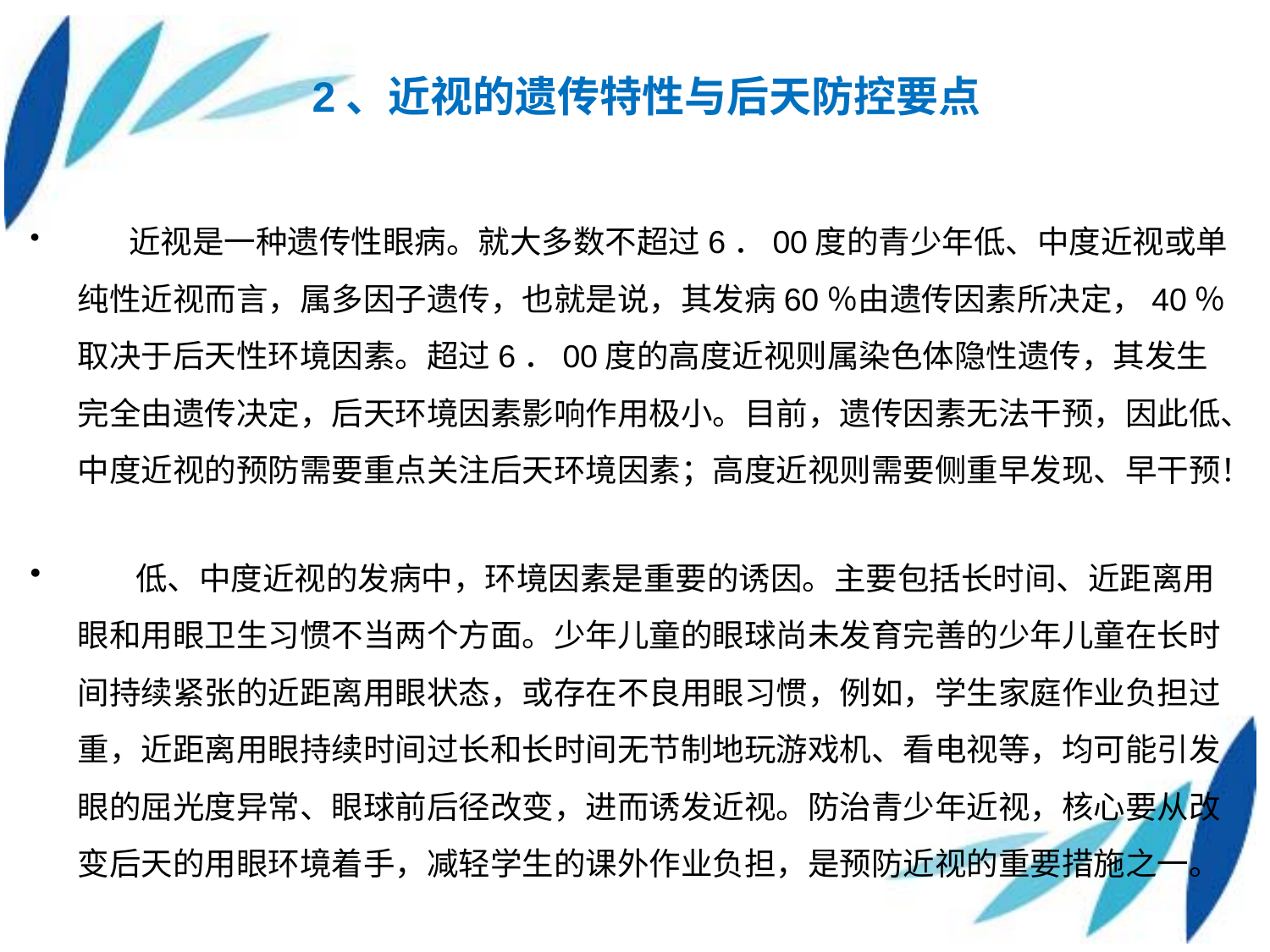

# 2、近视的遗传特性与后天防控要点

       近视是一种遗传性眼病。就大多数不超过6．00度的青少年低、中度近视或单纯性近视而言，属多因子遗传，也就是说，其发病60％由遗传因素所决定，40％取决于后天性环境因素。超过6．00度的高度近视则属染色体隐性遗传，其发生完全由遗传决定，后天环境因素影响作用极小。目前，遗传因素无法干预，因此低、中度近视的预防需要重点关注后天环境因素；高度近视则需要侧重早发现、早干预！

       低、中度近视的发病中，环境因素是重要的诱因。主要包括长时间、近距离用眼和用眼卫生习惯不当两个方面。少年儿童的眼球尚未发育完善的少年儿童在长时间持续紧张的近距离用眼状态，或存在不良用眼习惯，例如，学生家庭作业负担过重，近距离用眼持续时间过长和长时间无节制地玩游戏机、看电视等，均可能引发眼的屈光度异常、眼球前后径改变，进而诱发近视。防治青少年近视，核心要从改变后天的用眼环境着手，减轻学生的课外作业负担，是预防近视的重要措施之一。